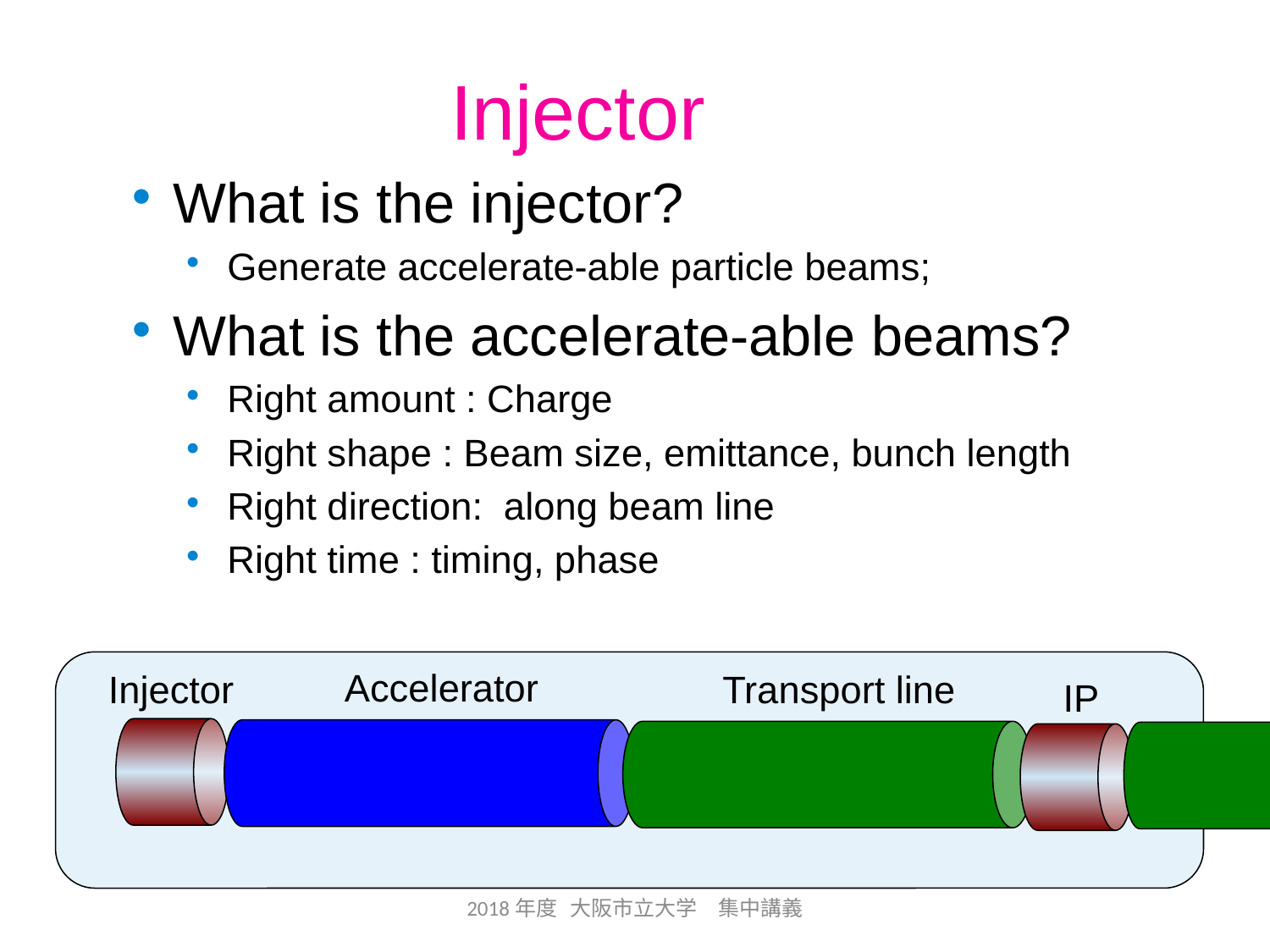

# Injector
What is the injector?
Generate accelerate-able particle beams;
What is the accelerate-able beams?
Right amount : Charge
Right shape : Beam size, emittance, bunch length
Right direction:  along beam line
Right time : timing, phase

Accelerator
Injector
Transport line
IP

2018年度  大阪市立大学　集中講義